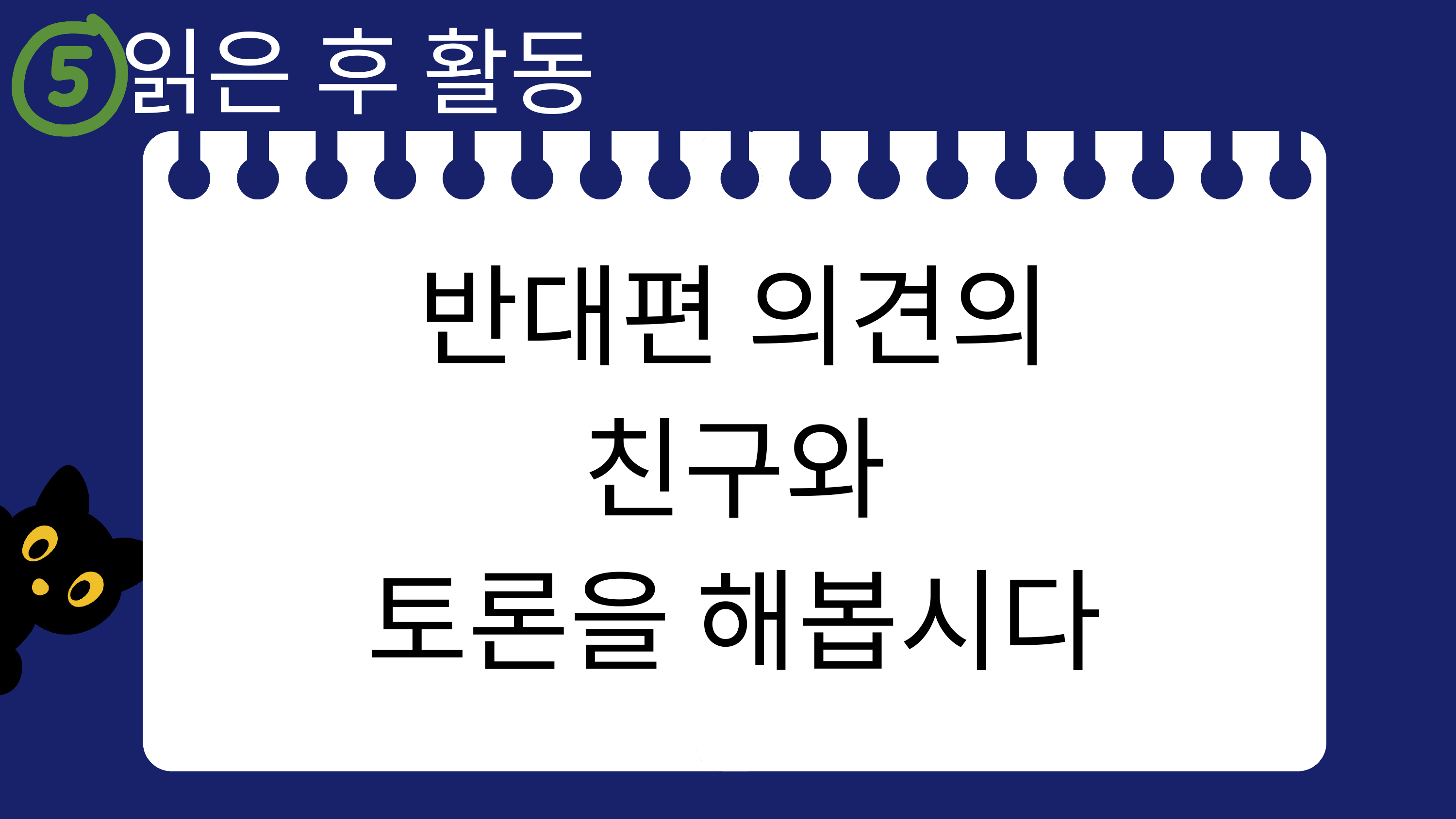

읽은 후 활동

반대편 의견의 친구와
토론을 해봅시다